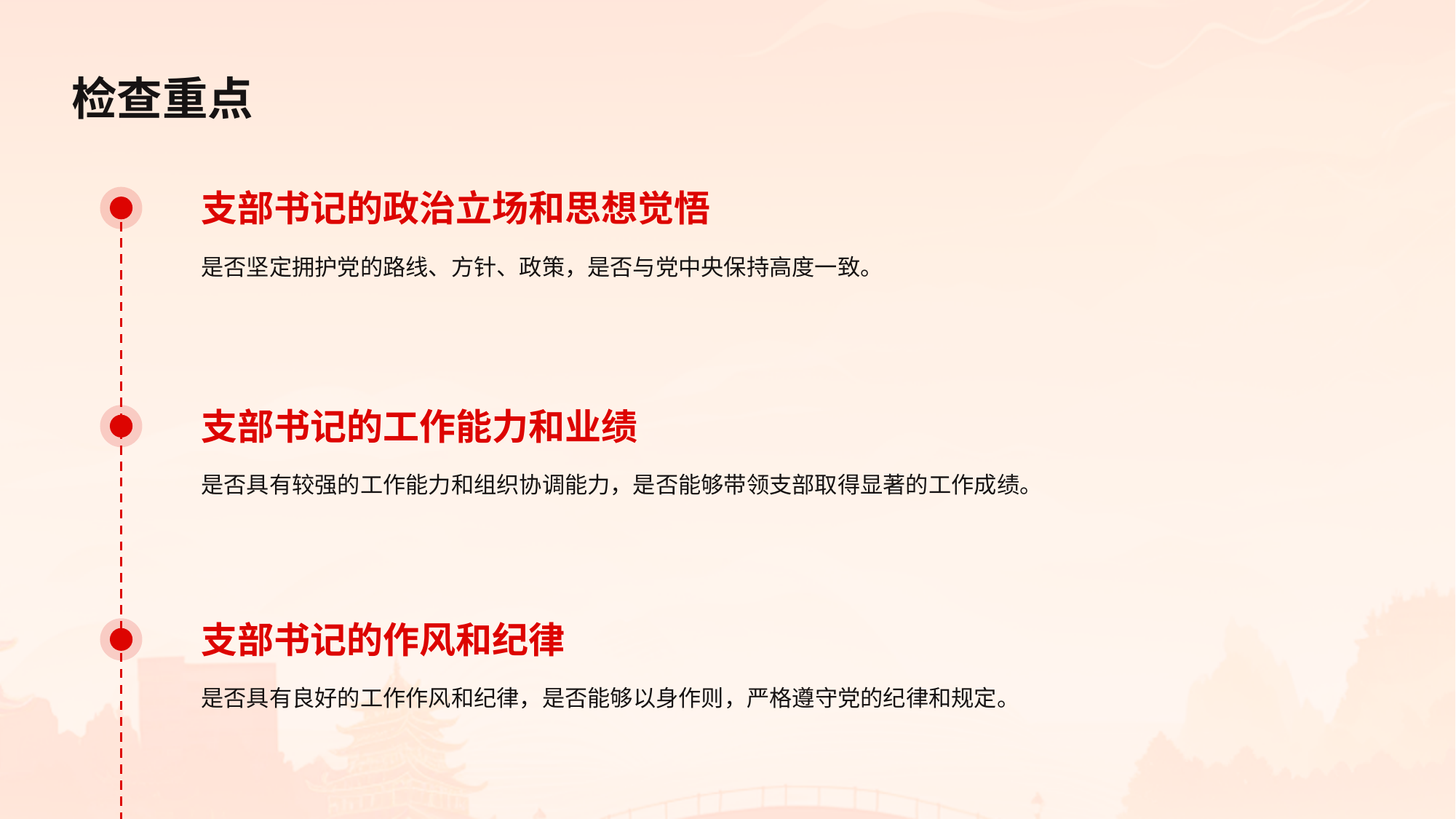

检查重点
支部书记的政治立场和思想觉悟

是否坚定拥护党的路线、方针、政策，是否与党中央保持高度一致。
支部书记的工作能力和业绩

是否具有较强的工作能力和组织协调能力，是否能够带领支部取得显著的工作成绩。
支部书记的作风和纪律

是否具有良好的工作作风和纪律，是否能够以身作则，严格遵守党的纪律和规定。